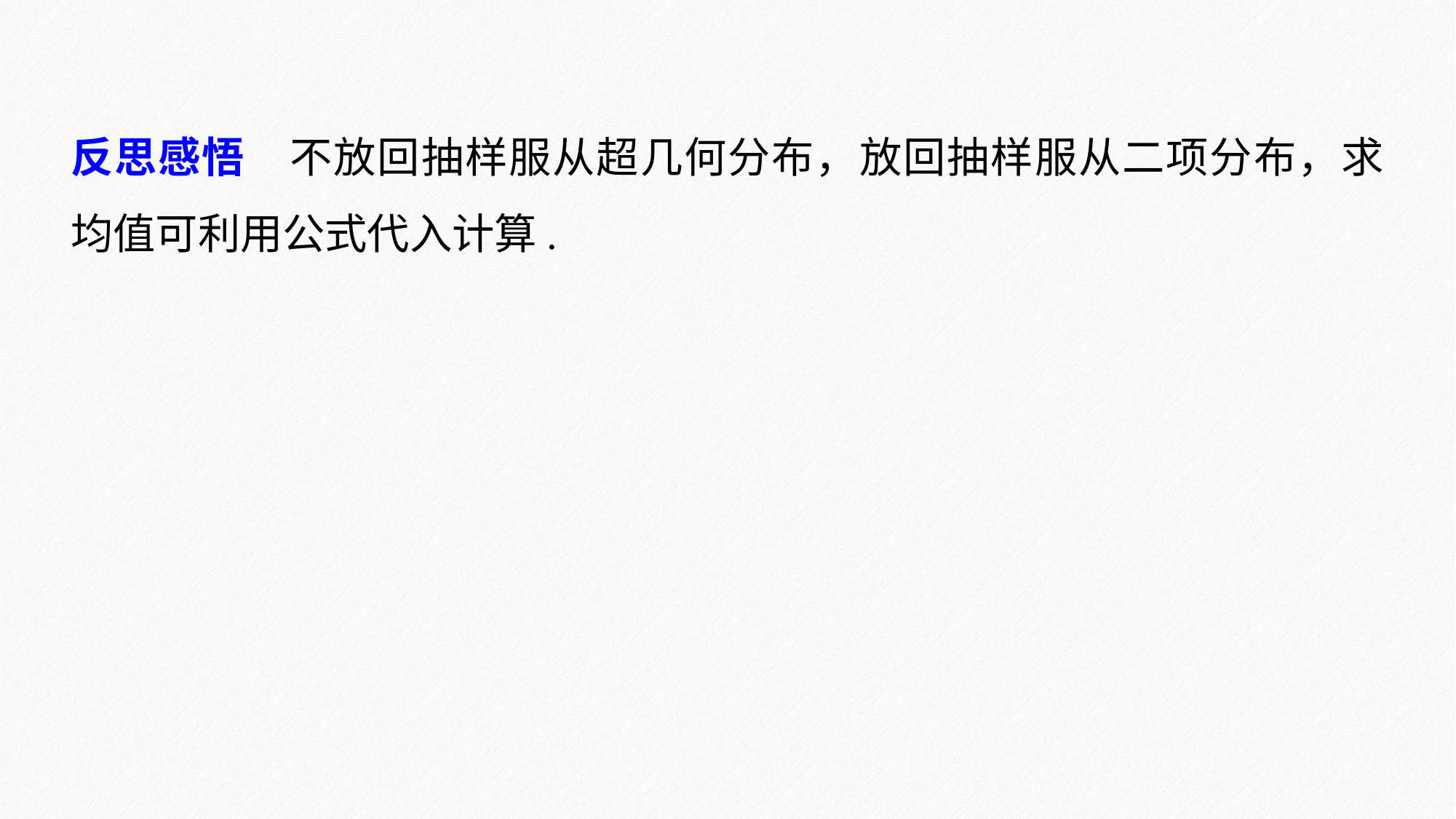

反思感悟　不放回抽样服从超几何分布，放回抽样服从二项分布，求均值可利用公式代入计算.